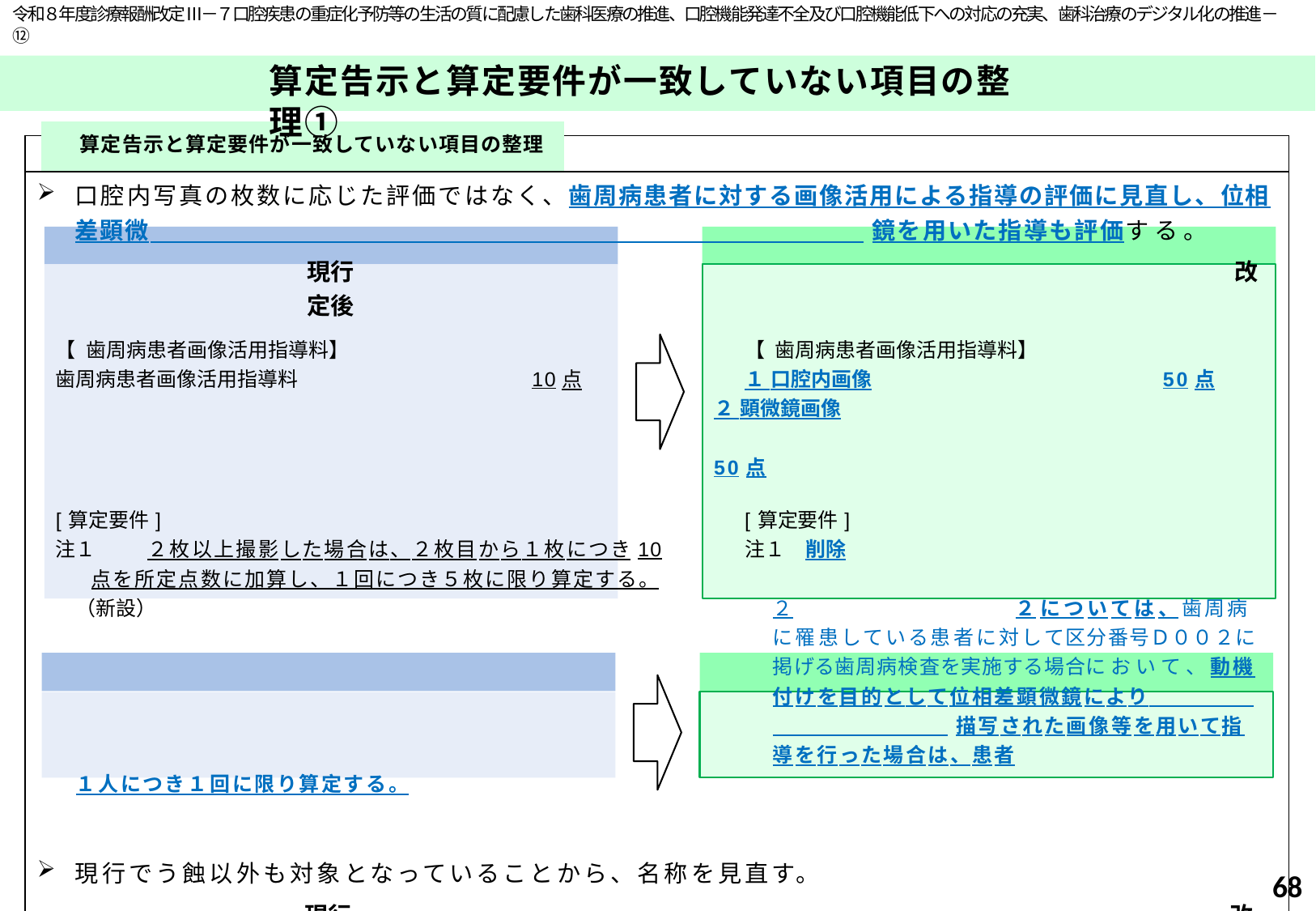

令和８年度診療報酬改定 Ⅲ－７口腔疾患の重症化予防等の生活の質に配慮した歯科医療の推進、口腔機能発達不全及び口腔機能低下への対応の充実、歯科治療のデジタル化の推進－⑫

# 算定告示と算定要件が一致していない項目の整理①
|  | 算定告示と算定要件が一致していない項目の整理 |  |
| --- | --- | --- |
|  |  |  |
| 口腔内写真の枚数に応じた評価ではなく、歯周病患者に対する画像活用による指導の評価に見直し、位相差顕微 鏡を用いた指導も評価する。 現行 改定後 【歯周病患者画像活用指導料】 【歯周病患者画像活用指導料】 歯周病患者画像活用指導料 10点 １ 口腔内画像 50点 ２ 顕微鏡画像 50点 [算定要件] [算定要件] 注１ ２枚以上撮影した場合は、２枚目から１枚につき10 注１ 削除 点を所定点数に加算し、１回につき５枚に限り算定する。 （新設） ２ ２については、歯周病に罹患している患者に対して区分番号Ｄ００２に掲げる歯周病検査を実施する場合において、動機付けを目的として位相差顕微鏡により 描写された画像等を用いて指導を行った場合は、患者 １人につき１回に限り算定する。 現行でう蝕以外も対象となっていることから、名称を見直す。 現行 改定後 【う蝕処置】 【単純処置】 【う蝕歯即時充填形成】 【即時充填形成】 【う蝕歯インレー修復形成】 【インレー修復形成】 準用となっている歯の破折片除去を新設する。 （新） 歯の破折片除去（１歯につき） 30点 |  |  |

68